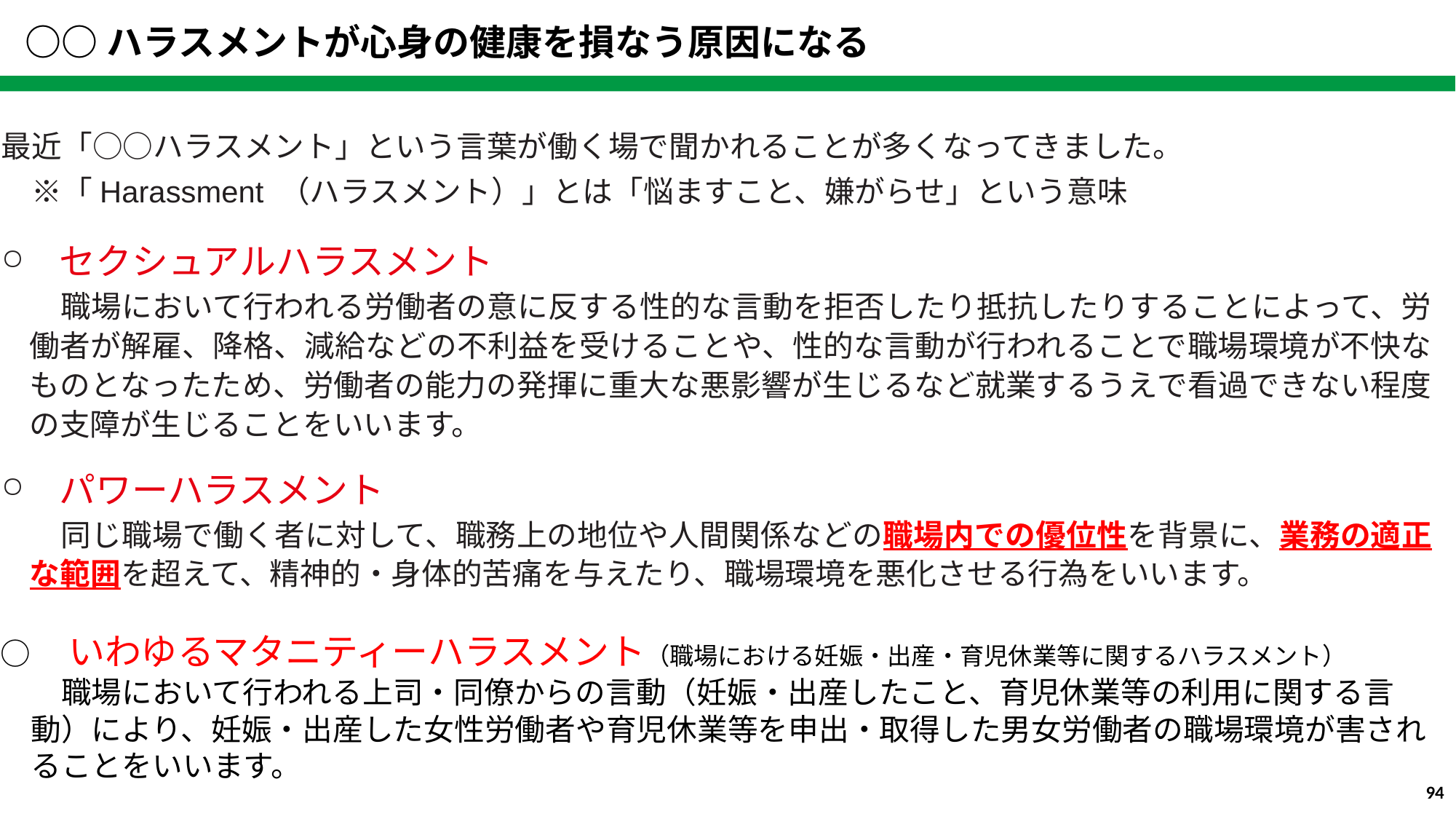

○○ハラスメントが心身の健康を損なう原因になる

最近「○○ハラスメント」という言葉が働く場で聞かれることが多くなってきました。
　※「Harassment （ハラスメント）」とは「悩ますこと、嫌がらせ」という意味
　セクシュアルハラスメント
　職場において行われる労働者の意に反する性的な言動を拒否したり抵抗したりすることによって、労働者が解雇、降格、減給などの不利益を受けることや、性的な言動が行われることで職場環境が不快なものとなったため、労働者の能力の発揮に重大な悪影響が生じるなど就業するうえで看過できない程度の支障が生じることをいいます。
　パワーハラスメント
　同じ職場で働く者に対して、職務上の地位や人間関係などの職場内での優位性を背景に、業務の適正な範囲を超えて、精神的・身体的苦痛を与えたり、職場環境を悪化させる行為をいいます。

○　いわゆるマタニティーハラスメント（職場における妊娠・出産・育児休業等に関するハラスメント）
　　職場において行われる上司・同僚からの言動（妊娠・出産したこと、育児休業等の利用に関する言
　動）により、妊娠・出産した女性労働者や育児休業等を申出・取得した男女労働者の職場環境が害され
　ることをいいます。
94